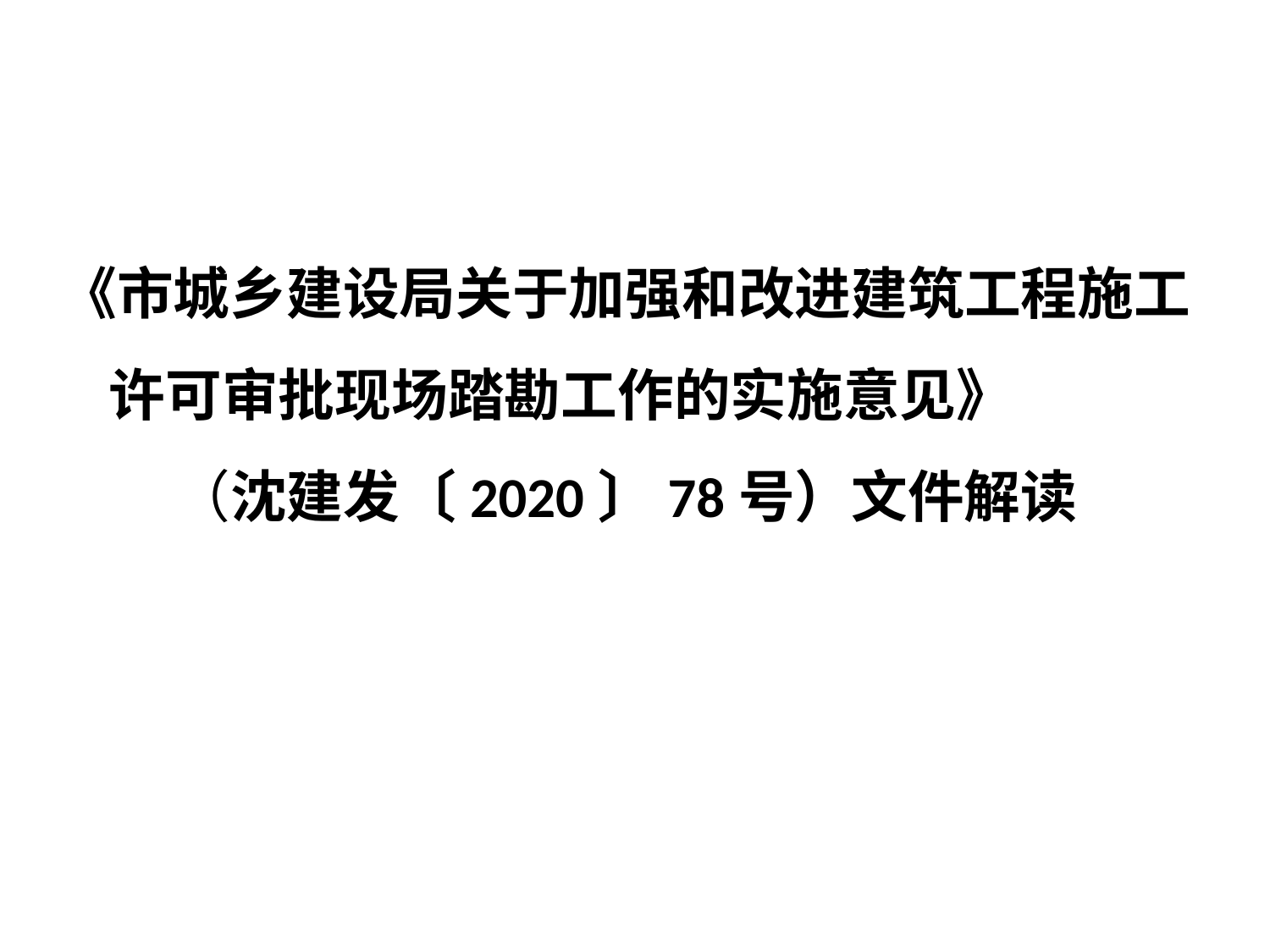

# 《市城乡建设局关于加强和改进建筑工程施工许可审批现场踏勘工作的实施意见》           （沈建发〔2020〕78号）文件解读